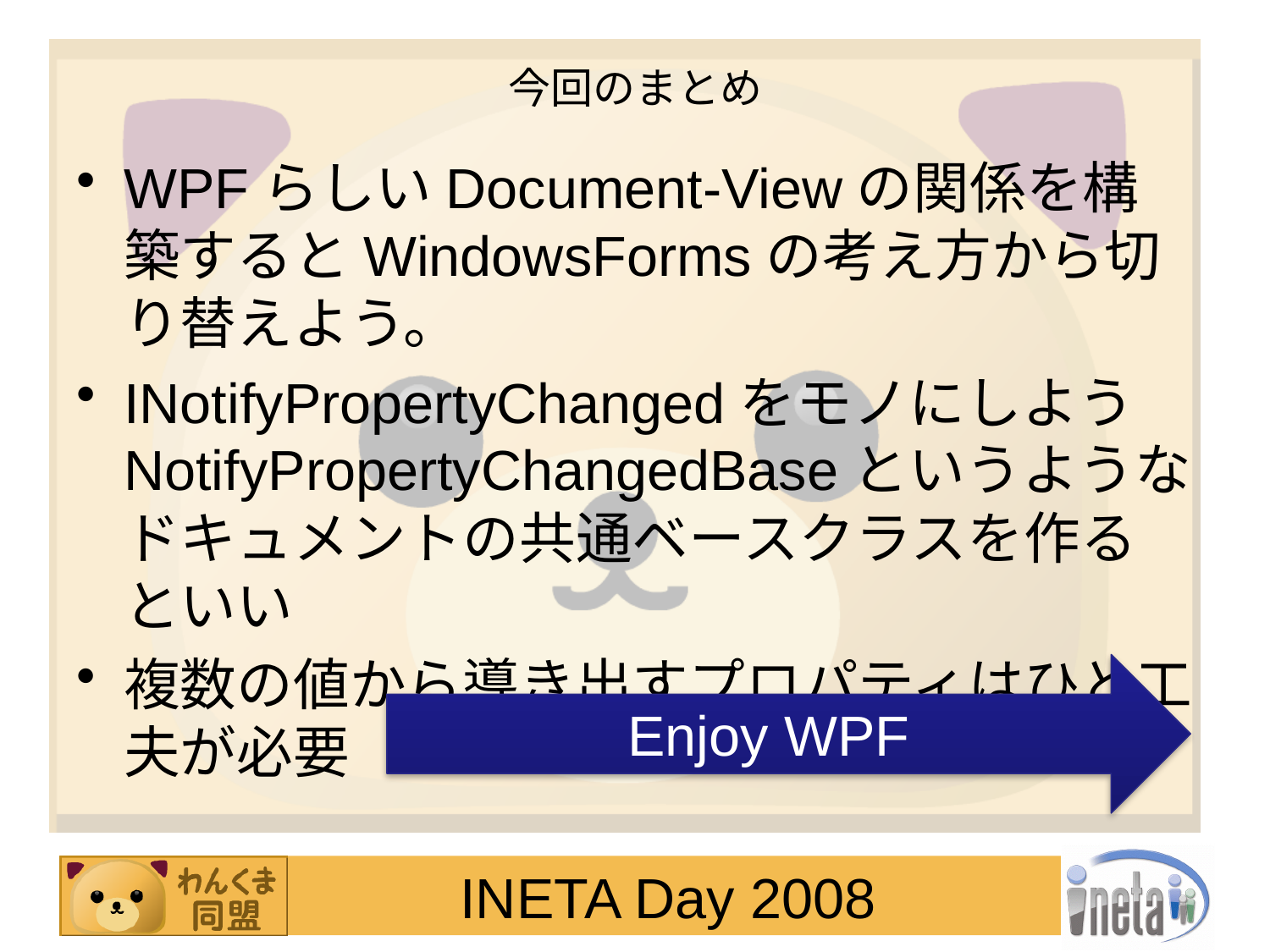

# 今回のまとめ
WPFらしいDocument-Viewの関係を構築するとWindowsFormsの考え方から切り替えよう。
INotifyPropertyChangedをモノにしよう
NotifyPropertyChangedBaseというようなドキュメントの共通ベースクラスを作るといい
複数の値から導き出すプロパティはひと工夫が必要
Enjoy WPF